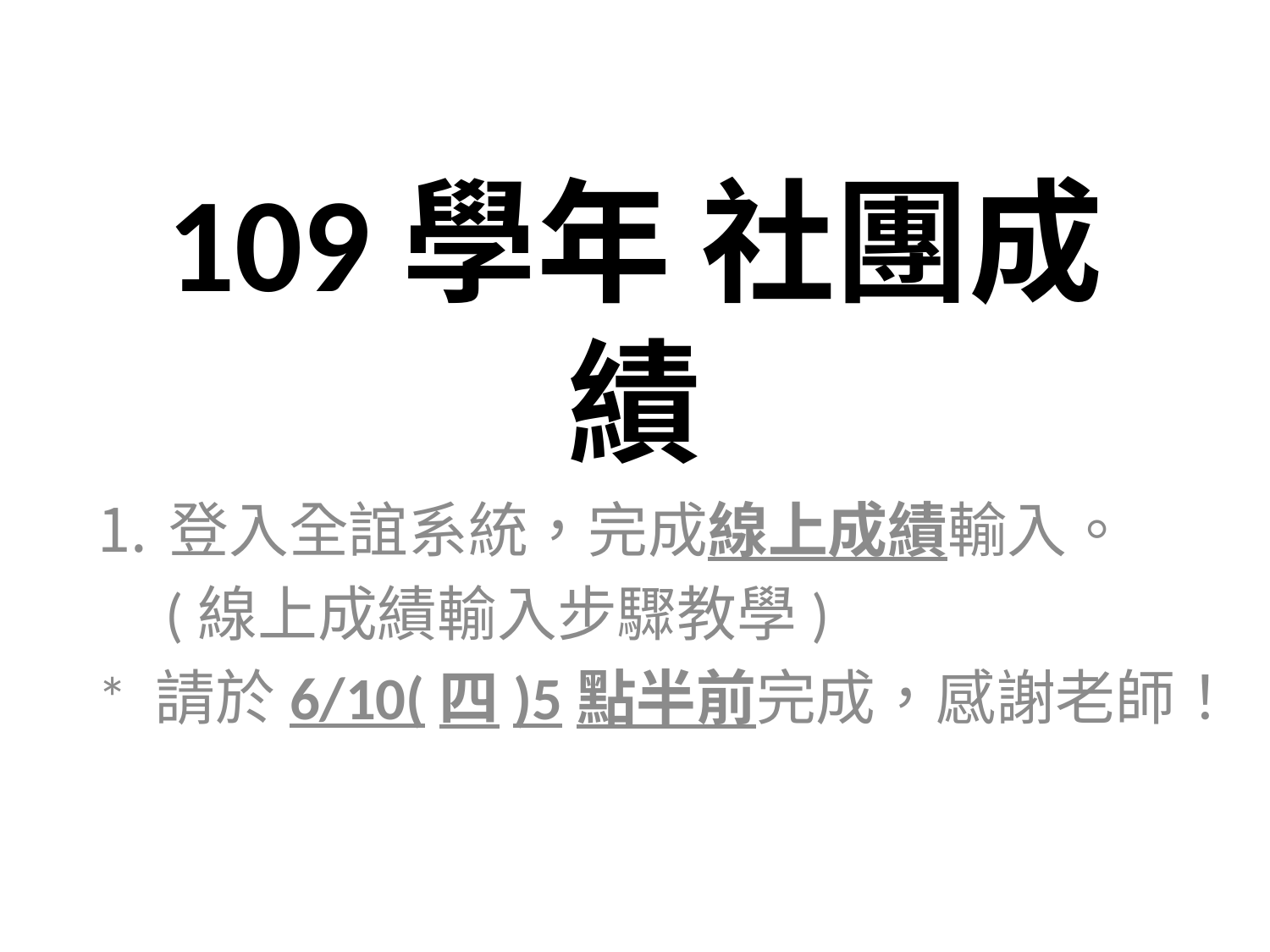

# 109學年 社團成績
登入全誼系統，完成線上成績輸入。
     (線上成績輸入步驟教學)
* 請於6/10(四)5點半前完成，感謝老師！